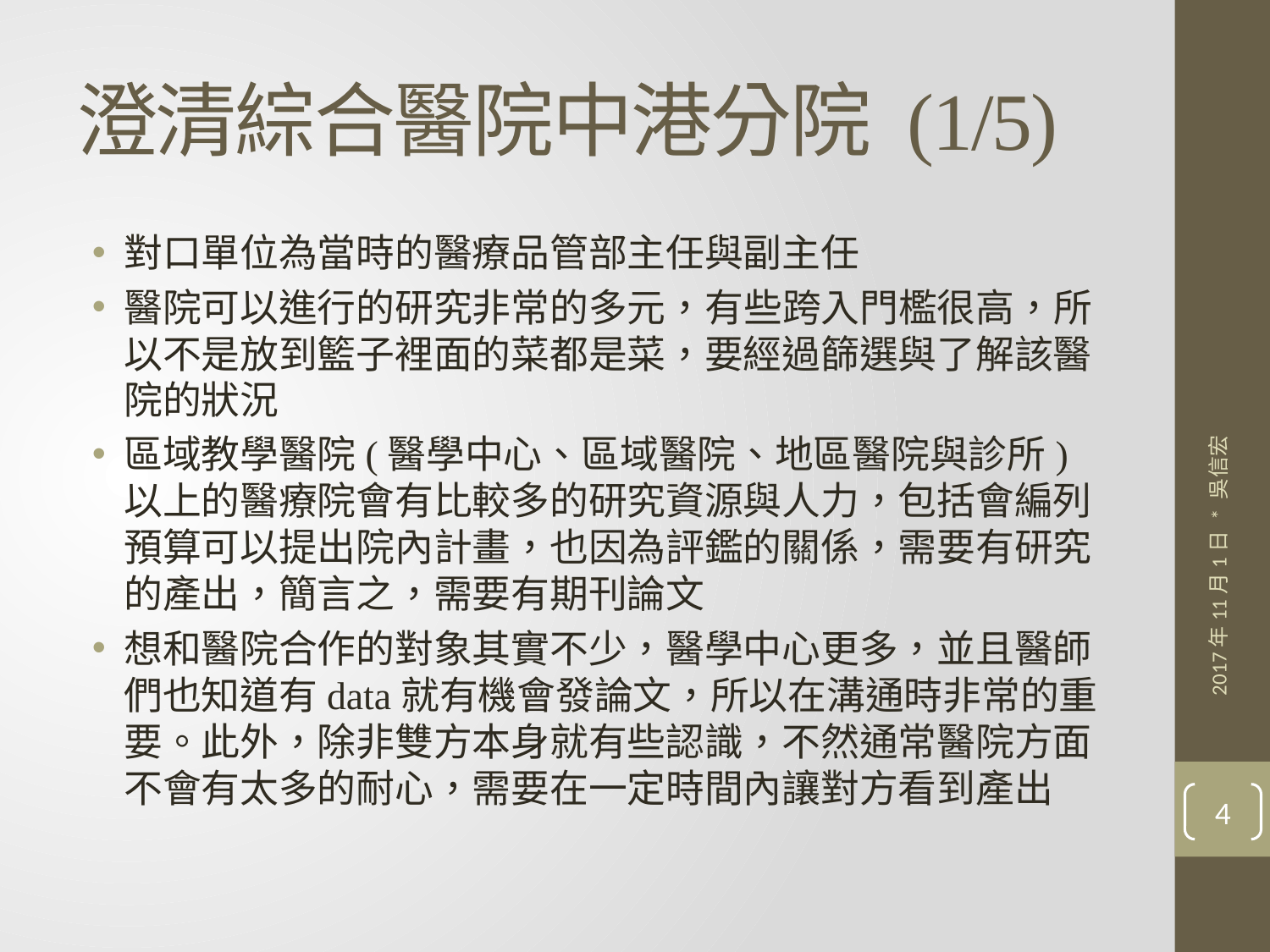

# 澄清綜合醫院中港分院 (1/5)
對口單位為當時的醫療品管部主任與副主任
醫院可以進行的研究非常的多元，有些跨入門檻很高，所以不是放到籃子裡面的菜都是菜，要經過篩選與了解該醫院的狀況
區域教學醫院(醫學中心、區域醫院、地區醫院與診所)以上的醫療院會有比較多的研究資源與人力，包括會編列預算可以提出院內計畫，也因為評鑑的關係，需要有研究的產出，簡言之，需要有期刊論文
想和醫院合作的對象其實不少，醫學中心更多，並且醫師們也知道有data就有機會發論文，所以在溝通時非常的重要。此外，除非雙方本身就有些認識，不然通常醫院方面不會有太多的耐心，需要在一定時間內讓對方看到產出
2017年11月1日 * 吳信宏
4